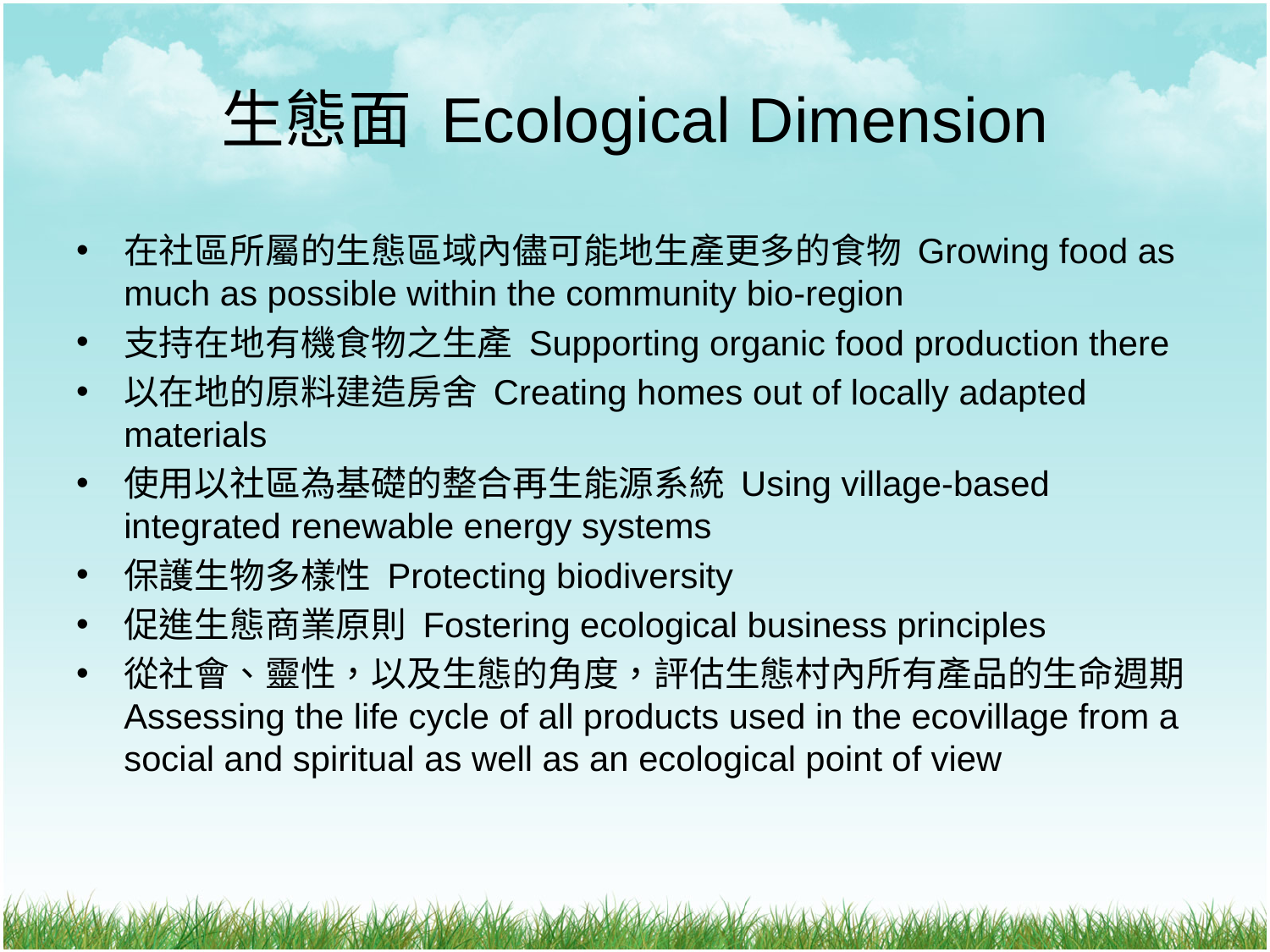

# 生態面 Ecological Dimension
在社區所屬的生態區域內儘可能地生產更多的食物 Growing food as much as possible within the community bio-region
支持在地有機食物之生產 Supporting organic food production there
以在地的原料建造房舍 Creating homes out of locally adapted materials
使用以社區為基礎的整合再生能源系統 Using village-based integrated renewable energy systems
保護生物多樣性 Protecting biodiversity
促進生態商業原則 Fostering ecological business principles
從社會、靈性，以及生態的角度，評估生態村內所有產品的生命週期Assessing the life cycle of all products used in the ecovillage from a social and spiritual as well as an ecological point of view